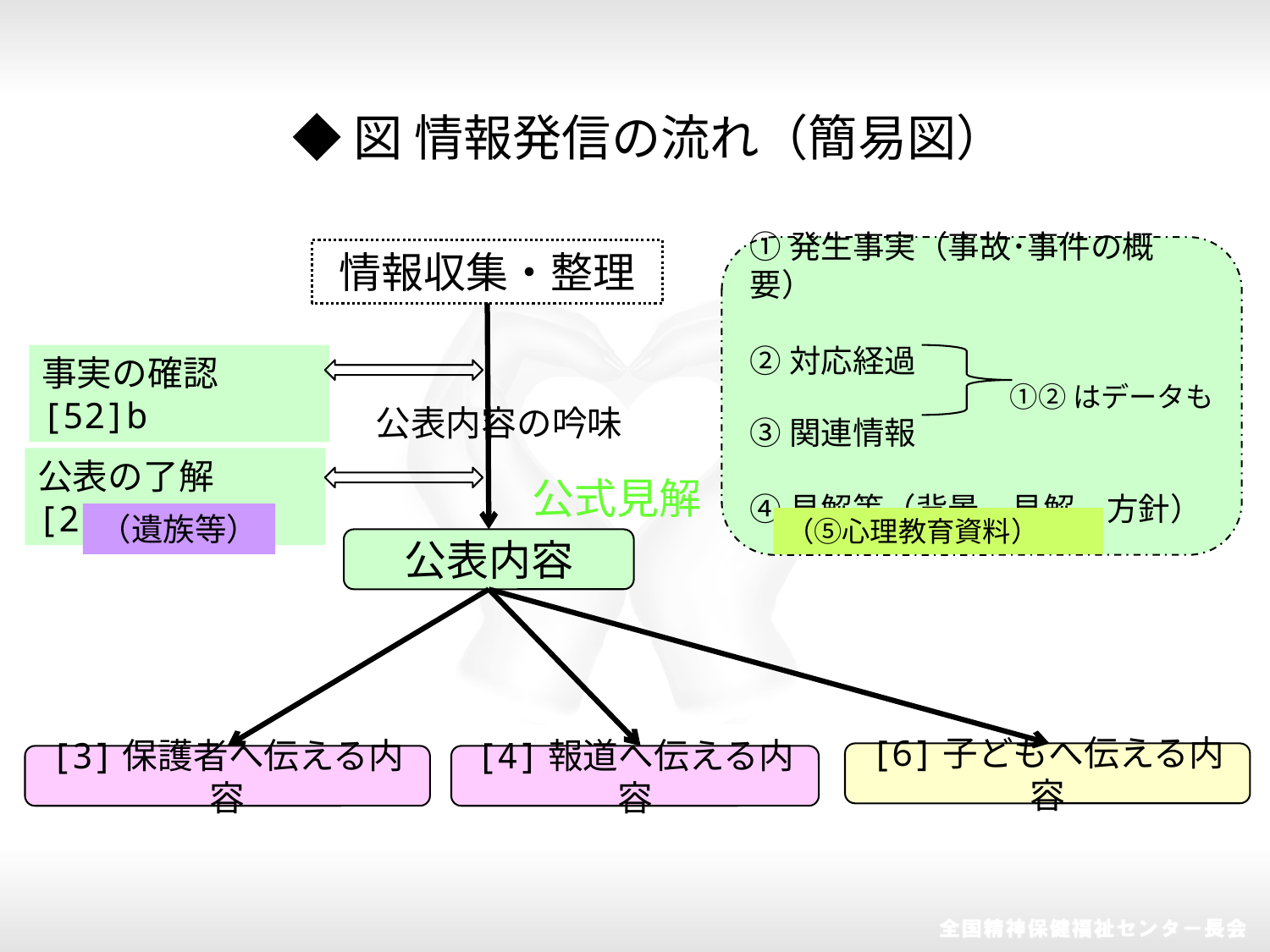

◆図 情報発信の流れ（簡易図）
①発生事実（事故･事件の概要）

②対応経過
①②はデータも
③関連情報

④見解等（背景、見解、方針）

情報収集・整理
事実の確認[52]b

公表内容の吟味
公表の了解[21]b
公式見解

（遺族等）
（⑤心理教育資料）
公表内容
[6]子どもへ伝える内容
[3]保護者へ伝える内容
[4]報道へ伝える内容